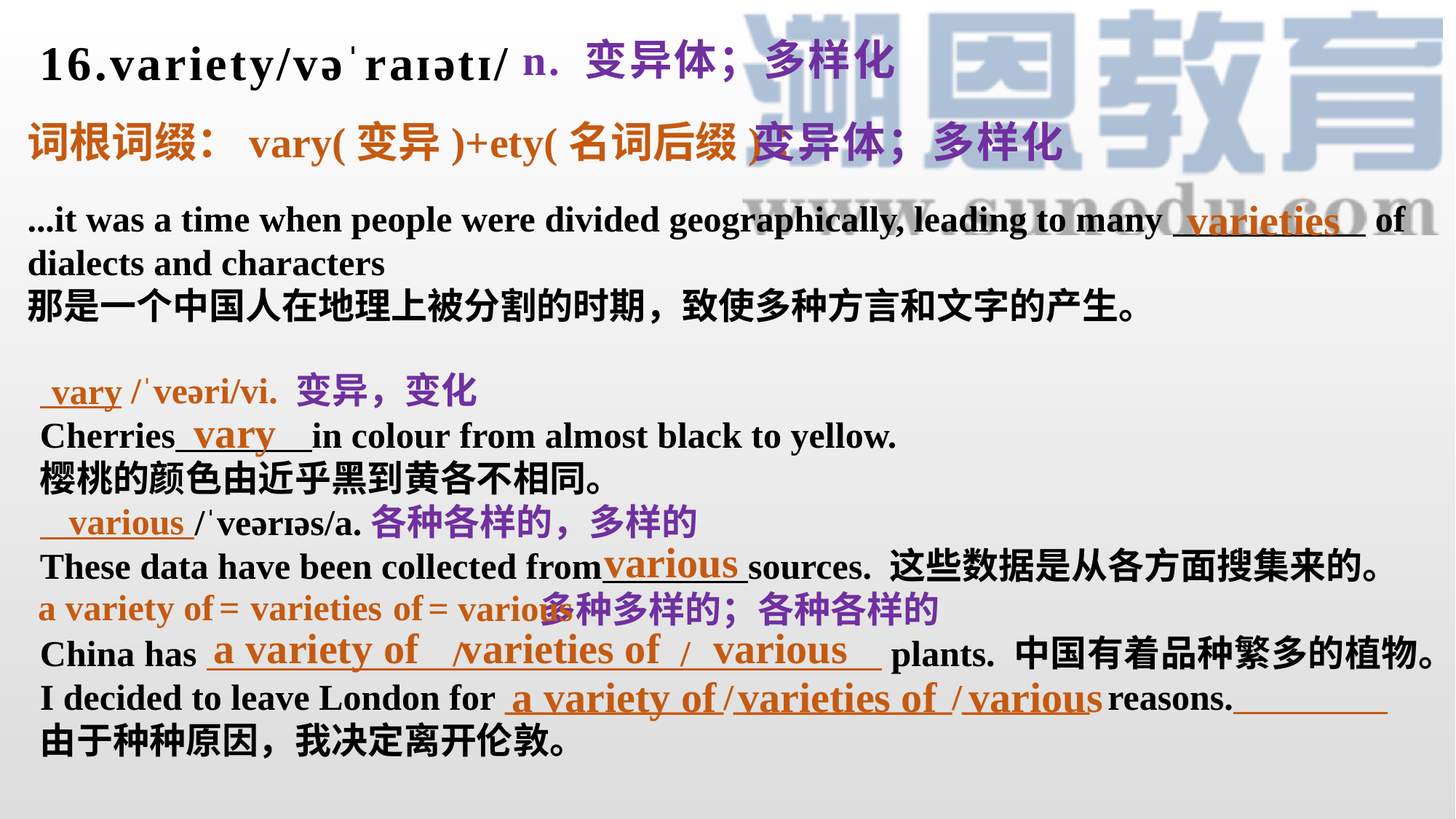

16.variety/vəˈraɪətɪ/
n. 变异体；多样化
 变异体；多样化
词根词缀：vary(变异)+ety(名词后缀)：
varieties
...it was a time when people were divided geographically, leading to many                       of dialects and characters
那是一个中国人在地理上被分割的时期，致使多种方言和文字的产生。
          /ˈveəri/vi. 变异，变化
Cherries               in colour from almost black to yellow.
樱桃的颜色由近乎黑到黄各不相同。
                 /ˈveərɪəs/a.各种各样的，多样的
These data have been collected from                sources. 这些数据是从各方面搜集来的。
                                                            多种多样的；各种各样的
China has                           /                       /                     plants. 中国有着品种繁多的植物。
I decided to leave London for ____________/____________/_______  reasons.
由于种种原因，我决定离开伦敦。

vary
vary
various
various
a variety of
= varieties of
 = various
a variety of    varieties of     various
a variety of  varieties of   various